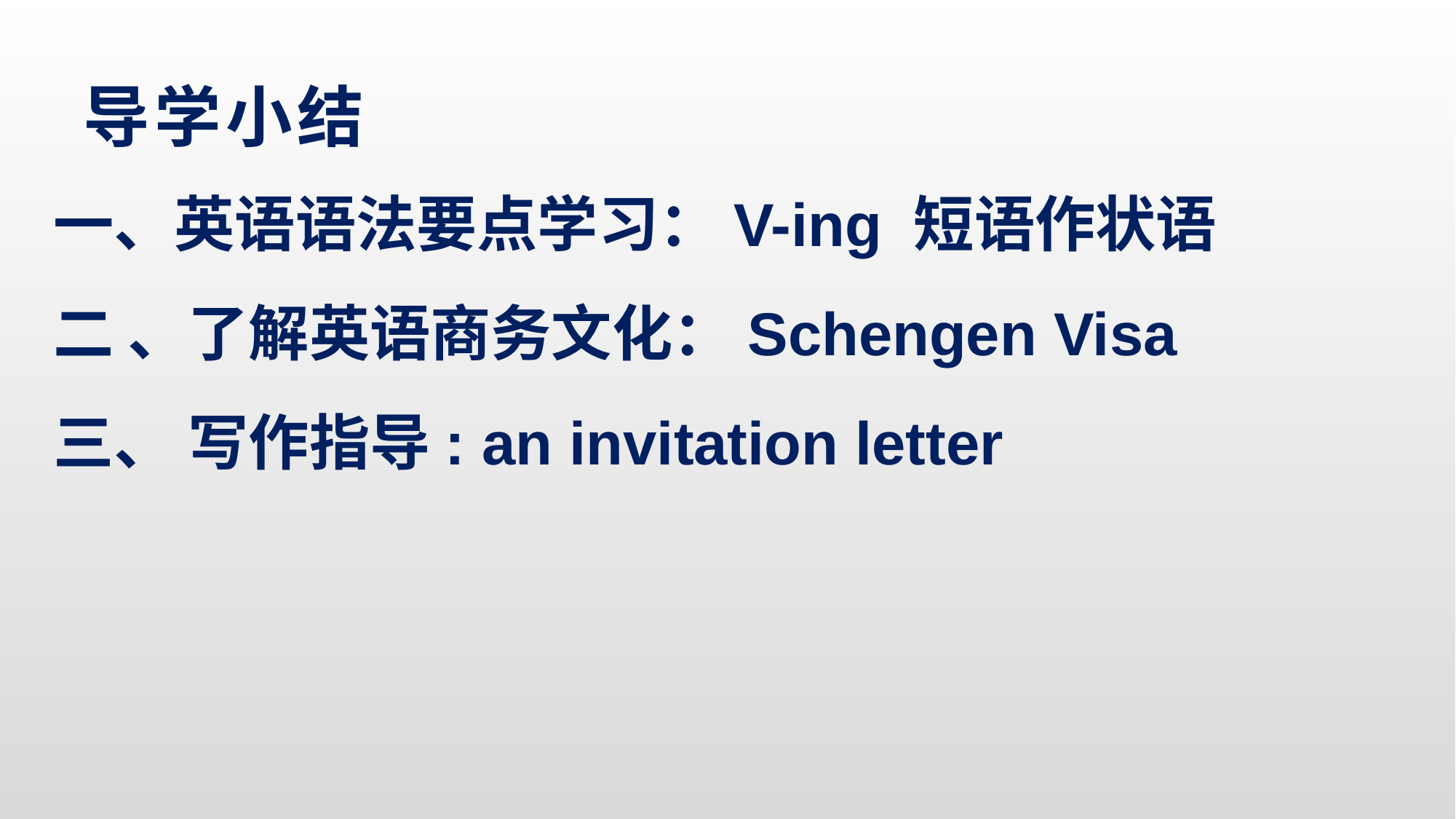

# 导学小结
一、英语语法要点学习：V-ing 短语作状语 二 、了解英语商务文化：Schengen Visa
三、 写作指导: an invitation letter